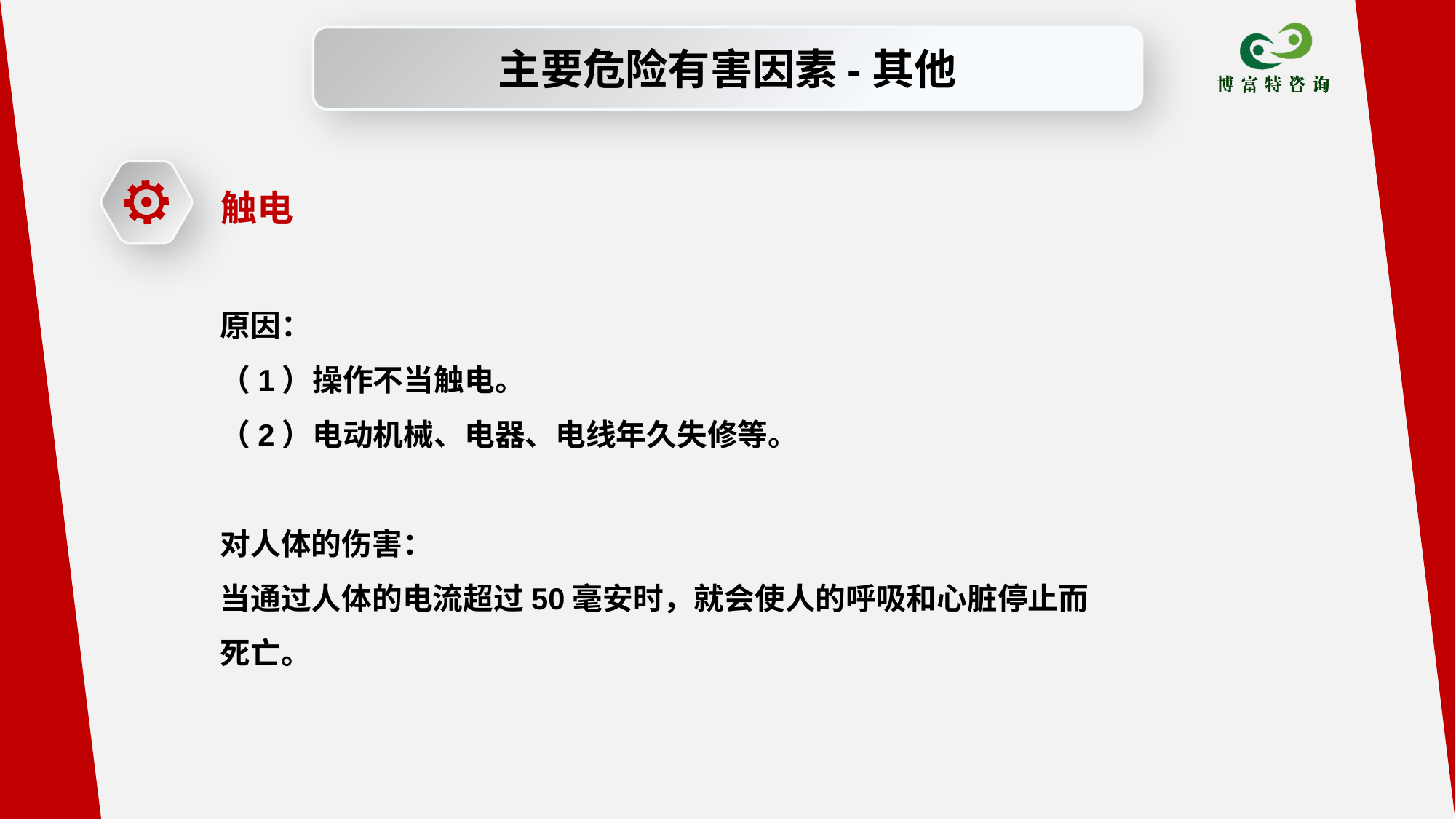

主要危险有害因素-其他

触电

原因：
（1）操作不当触电。
（2）电动机械、电器、电线年久失修等。

对人体的伤害：
当通过人体的电流超过50毫安时，就会使人的呼吸和心脏停止而死亡。